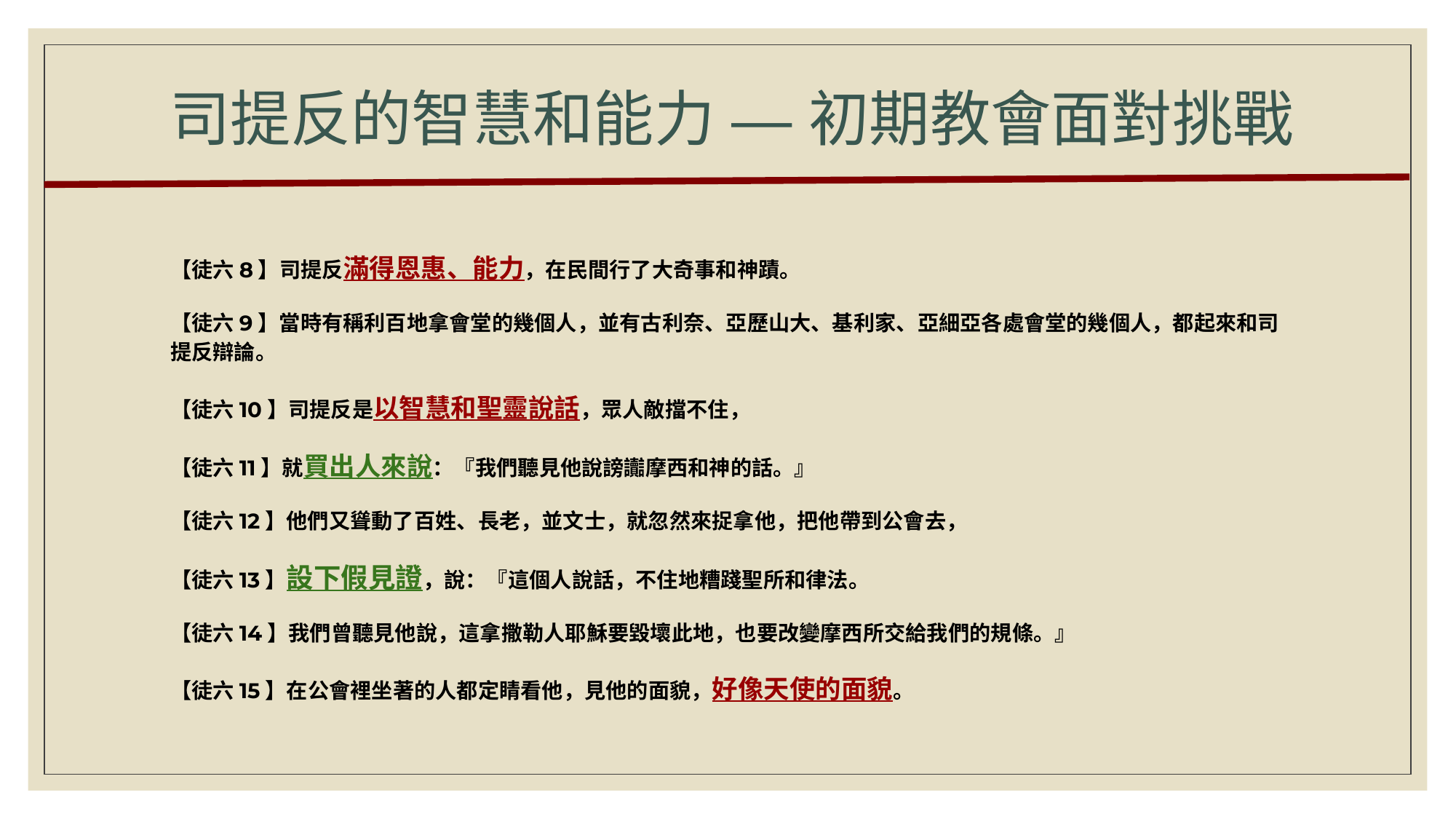

# 司提反的智慧和能力 — 初期教會面對挑戰
【徒六8】司提反滿得恩惠、能力，在民間行了大奇事和神蹟。
【徒六9】當時有稱利百地拿會堂的幾個人，並有古利奈、亞歷山大、基利家、亞細亞各處會堂的幾個人，都起來和司提反辯論。
【徒六10】司提反是以智慧和聖靈說話，眾人敵擋不住，
【徒六11】就買出人來說：『我們聽見他說謗讟摩西和神的話。』
【徒六12】他們又聳動了百姓、長老，並文士，就忽然來捉拿他，把他帶到公會去，
【徒六13】設下假見證，說：『這個人說話，不住地糟踐聖所和律法。
【徒六14】我們曾聽見他說，這拿撒勒人耶穌要毀壞此地，也要改變摩西所交給我們的規條。』
【徒六15】在公會裡坐著的人都定睛看他，見他的面貌，好像天使的面貌。